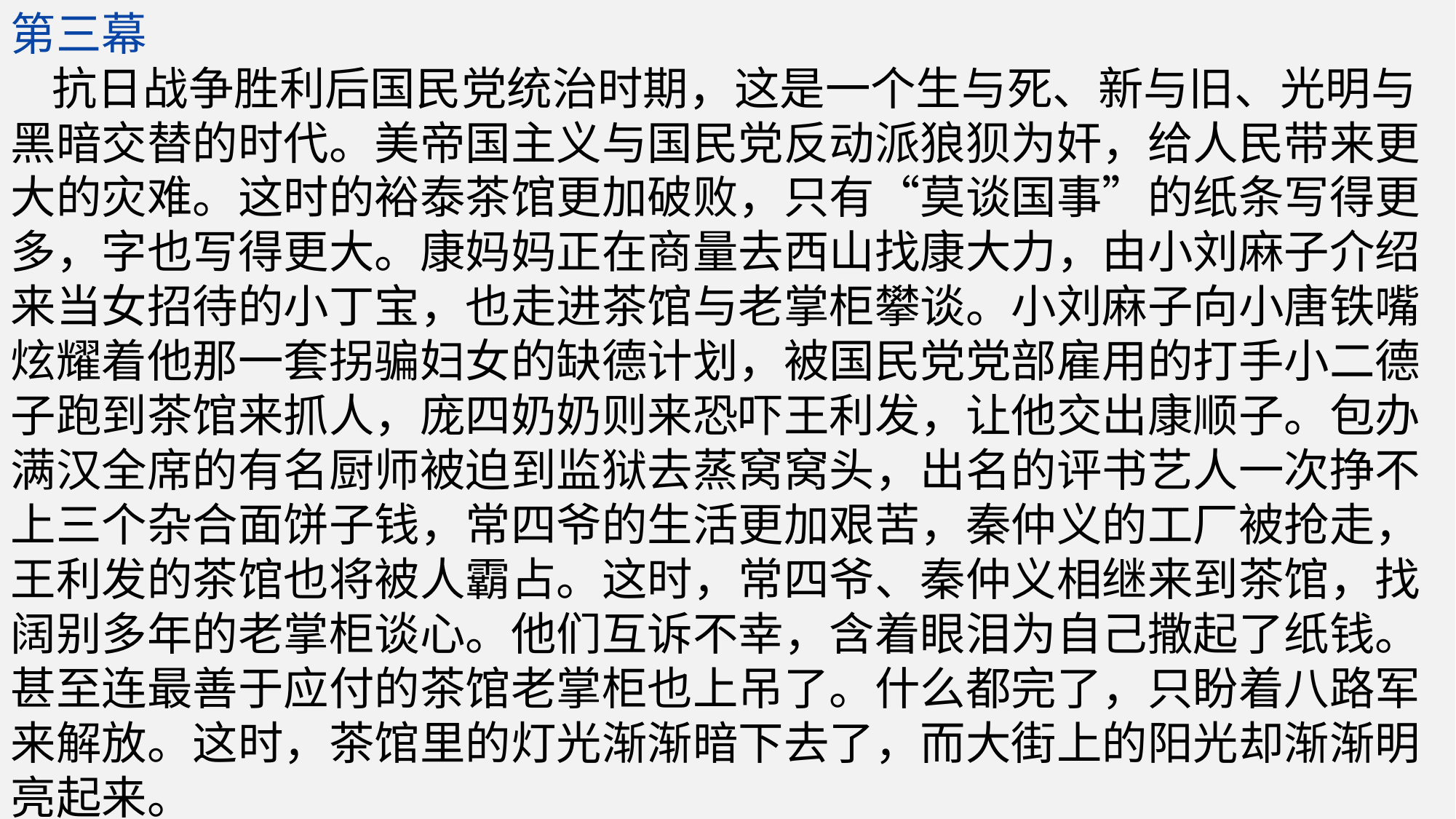

第三幕
   抗日战争胜利后国民党统治时期，这是一个生与死、新与旧、光明与黑暗交替的时代。美帝国主义与国民党反动派狼狈为奸，给人民带来更大的灾难。这时的裕泰茶馆更加破败，只有“莫谈国事”的纸条写得更多，字也写得更大。康妈妈正在商量去西山找康大力，由小刘麻子介绍来当女招待的小丁宝，也走进茶馆与老掌柜攀谈。小刘麻子向小唐铁嘴炫耀着他那一套拐骗妇女的缺德计划，被国民党党部雇用的打手小二德子跑到茶馆来抓人，庞四奶奶则来恐吓王利发，让他交出康顺子。包办满汉全席的有名厨师被迫到监狱去蒸窝窝头，出名的评书艺人一次挣不上三个杂合面饼子钱，常四爷的生活更加艰苦，秦仲义的工厂被抢走，王利发的茶馆也将被人霸占。这时，常四爷、秦仲义相继来到茶馆，找阔别多年的老掌柜谈心。他们互诉不幸，含着眼泪为自己撒起了纸钱。甚至连最善于应付的茶馆老掌柜也上吊了。什么都完了，只盼着八路军来解放。这时，茶馆里的灯光渐渐暗下去了，而大街上的阳光却渐渐明亮起来。